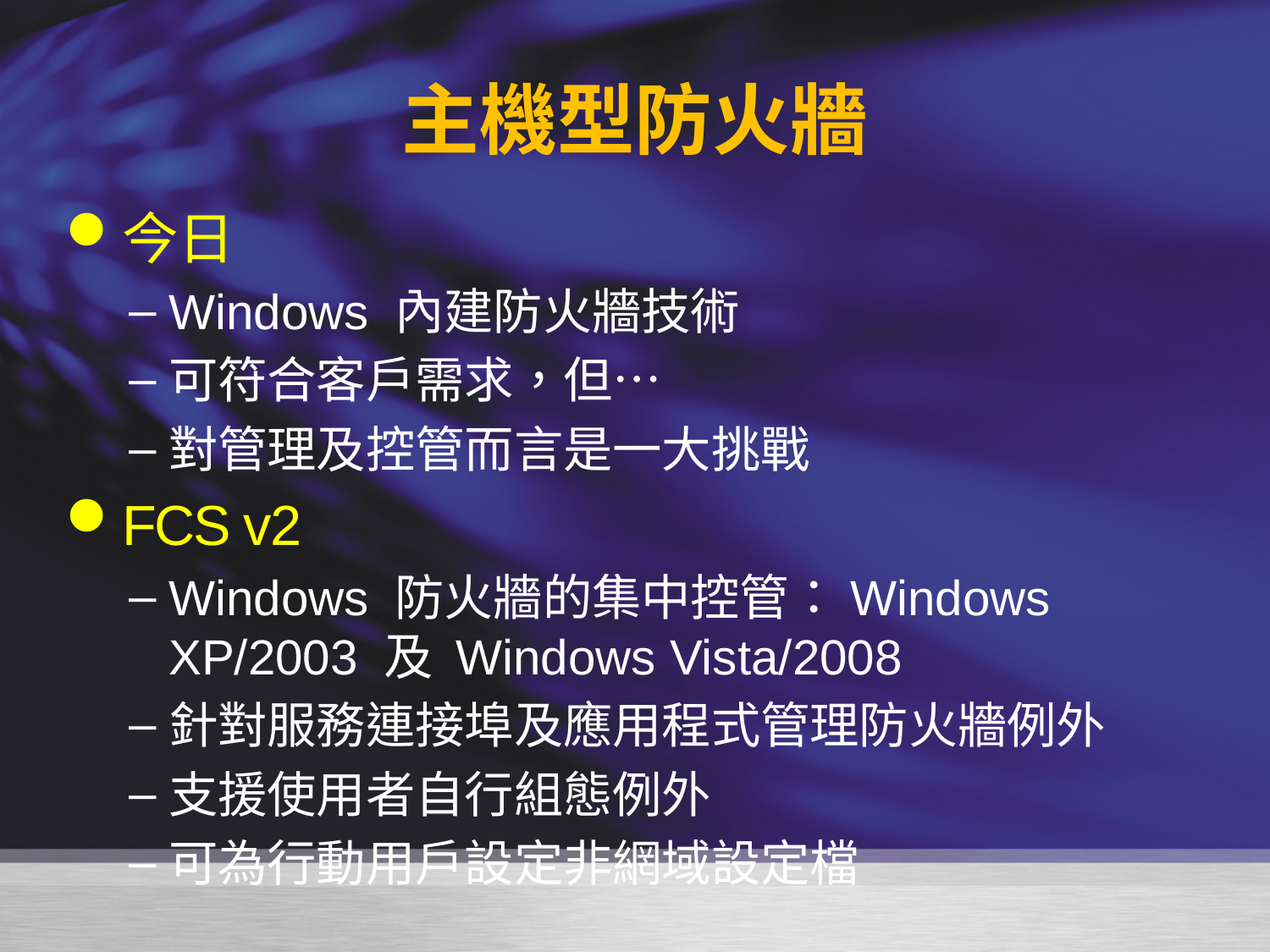

# 主機型防火牆
今日
Windows 內建防火牆技術
可符合客戶需求，但…
對管理及控管而言是一大挑戰
FCS v2
Windows 防火牆的集中控管：Windows XP/2003 及 Windows Vista/2008
針對服務連接埠及應用程式管理防火牆例外
支援使用者自行組態例外
可為行動用戶設定非網域設定檔